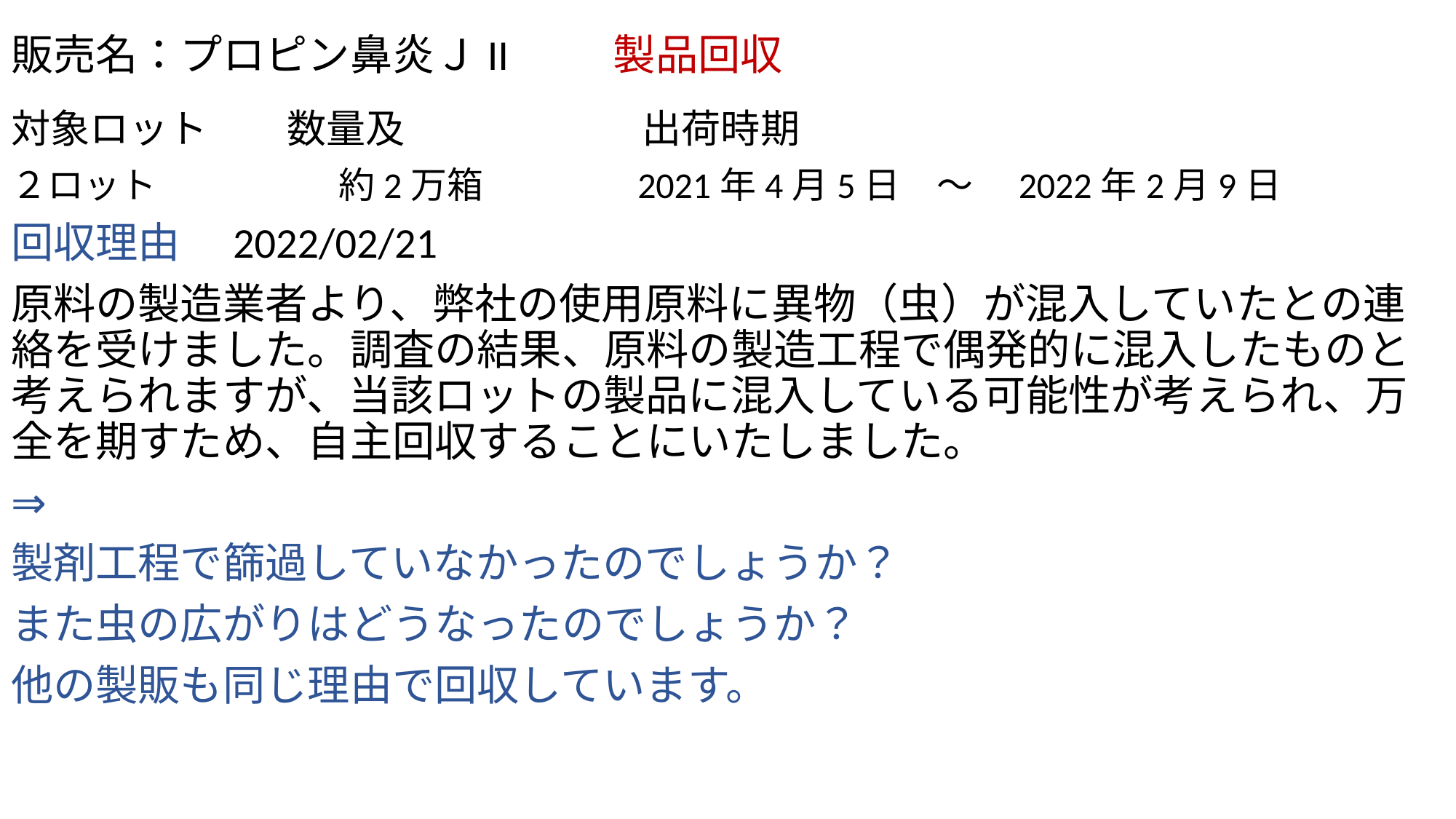

# 販売名：プロピン鼻炎ＪII 　　製品回収
対象ロット　　数量及　　　　　　出荷時期
２ロット　　　　　約2万箱　　　　2021年4月5日　～　2022年2月9日
回収理由　2022/02/21
原料の製造業者より、弊社の使用原料に異物（虫）が混入していたとの連絡を受けました。調査の結果、原料の製造工程で偶発的に混入したものと考えられますが、当該ロットの製品に混入している可能性が考えられ、万全を期すため、自主回収することにいたしました。
⇒
製剤工程で篩過していなかったのでしょうか？
また虫の広がりはどうなったのでしょうか？
他の製販も同じ理由で回収しています。